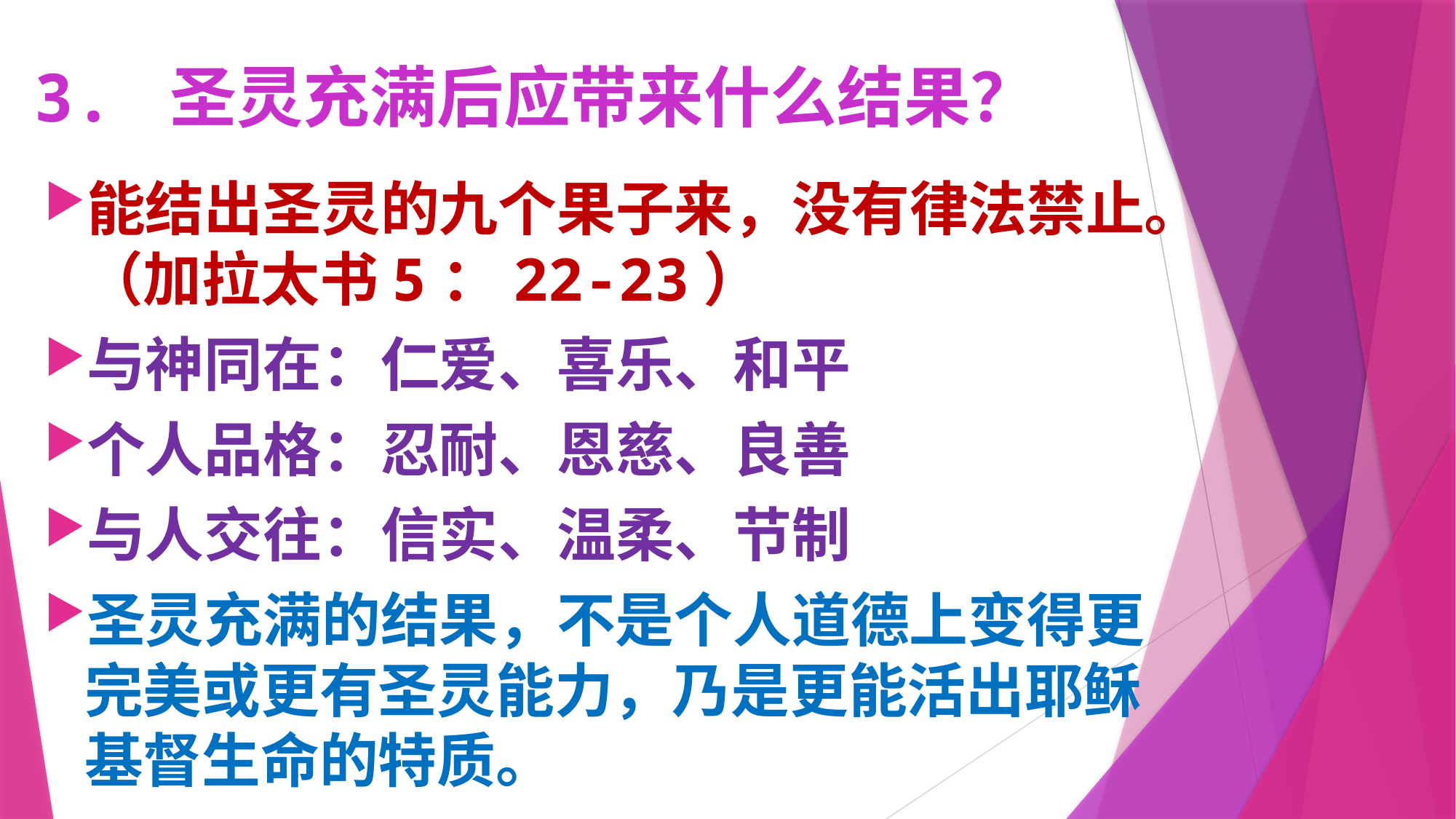

# 3. 圣灵充满后应带来什么结果？
能结出圣灵的九个果子来，没有律法禁止。（加拉太书5：22-23）
与神同在：仁爱、喜乐、和平
个人品格：忍耐、恩慈、良善
与人交往：信实、温柔、节制
圣灵充满的结果，不是个人道德上变得更完美或更有圣灵能力，乃是更能活出耶稣基督生命的特质。